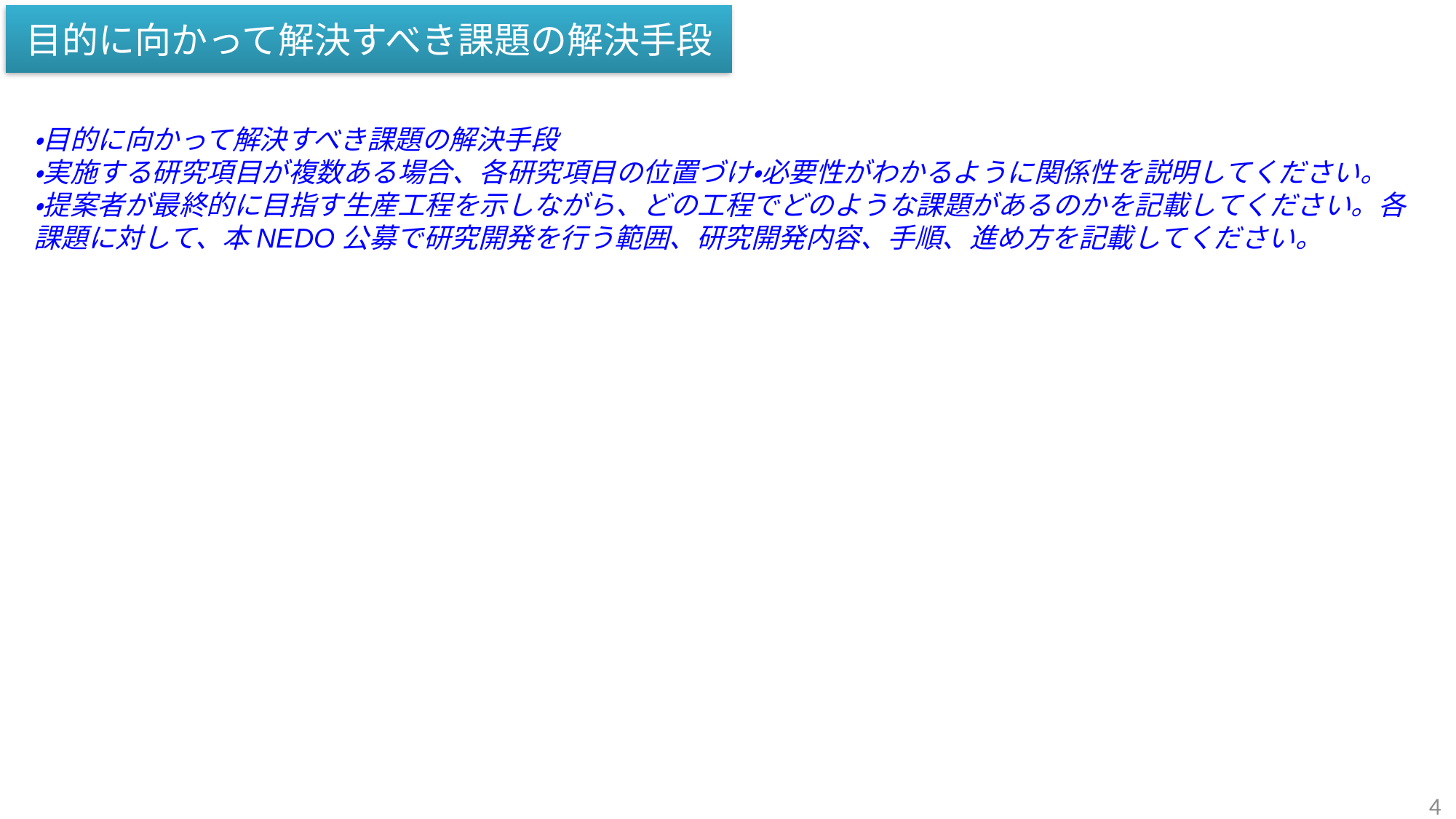

# 目的に向かって解決すべき課題の解決手段
・目的に向かって解決すべき課題の解決手段
・実施する研究項目が複数ある場合、各研究項目の位置づけ・必要性がわかるように関係性を説明してください。
・提案者が最終的に目指す生産工程を示しながら、どの工程でどのような課題があるのかを記載してください。各課題に対して、本NEDO公募で研究開発を行う範囲、研究開発内容、手順、進め方を記載してください。
4